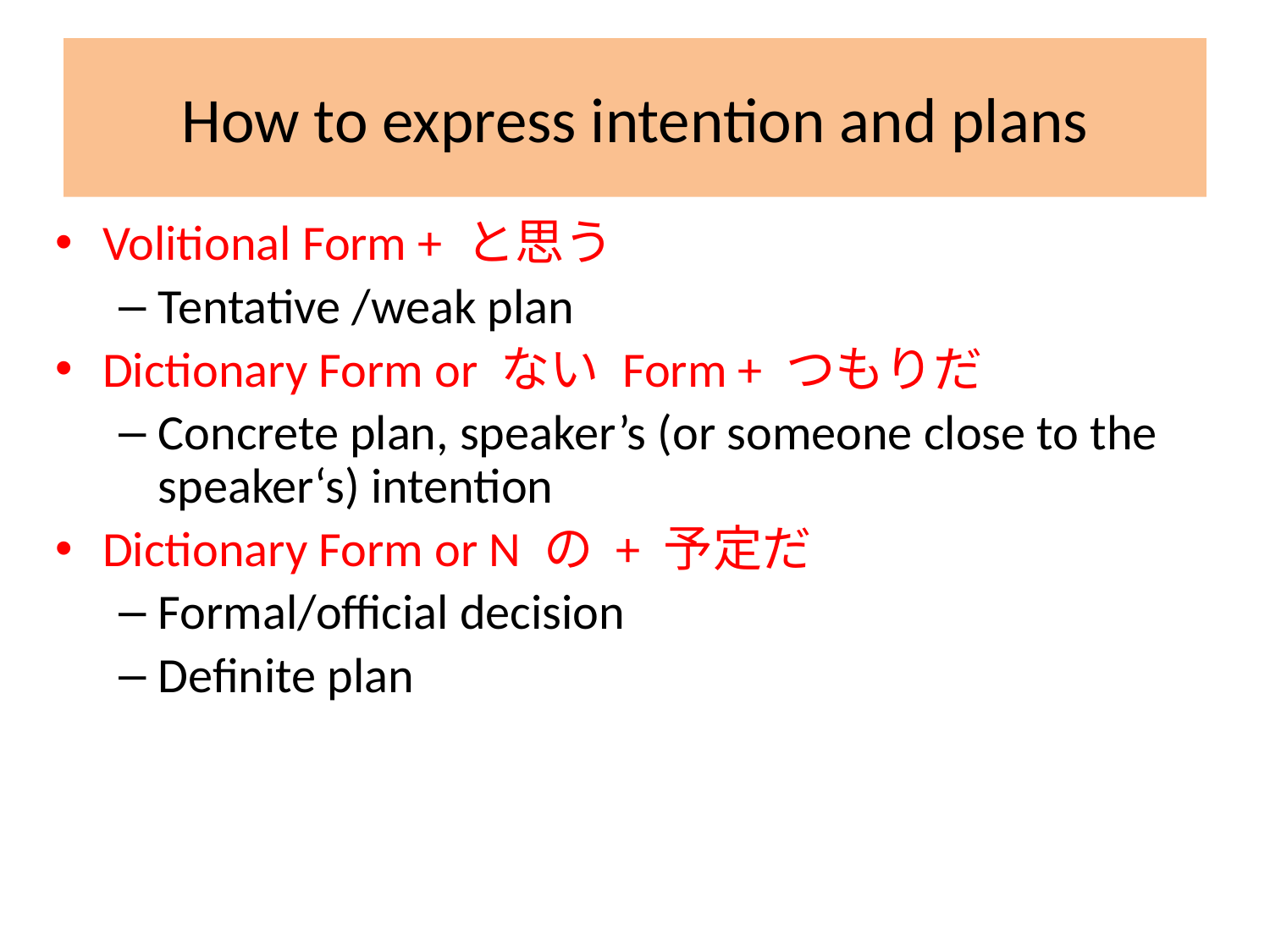

# How to express intention and plans
Volitional Form + と思う
Tentative /weak plan
Dictionary Form or ない Form + つもりだ
Concrete plan, speaker’s (or someone close to the speaker‘s) intention
Dictionary Form or N の + 予定だ
Formal/official decision
Definite plan